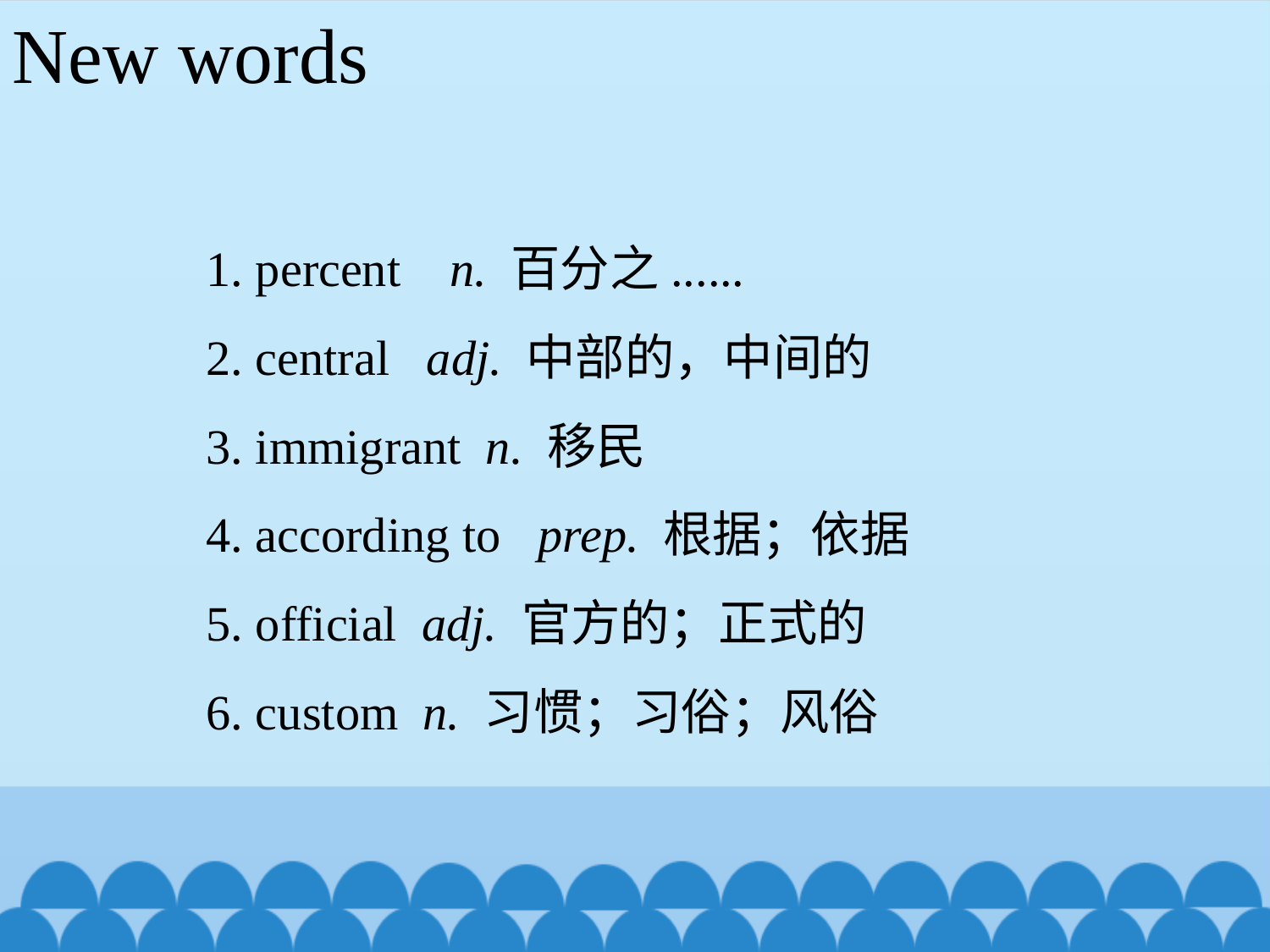

New words
  1. percent    n. 百分之......
  2. central   adj. 中部的，中间的
  3. immigrant  n. 移民
  4. according to   prep. 根据；依据
  5. official  adj. 官方的；正式的
  6. custom  n. 习惯；习俗；风俗